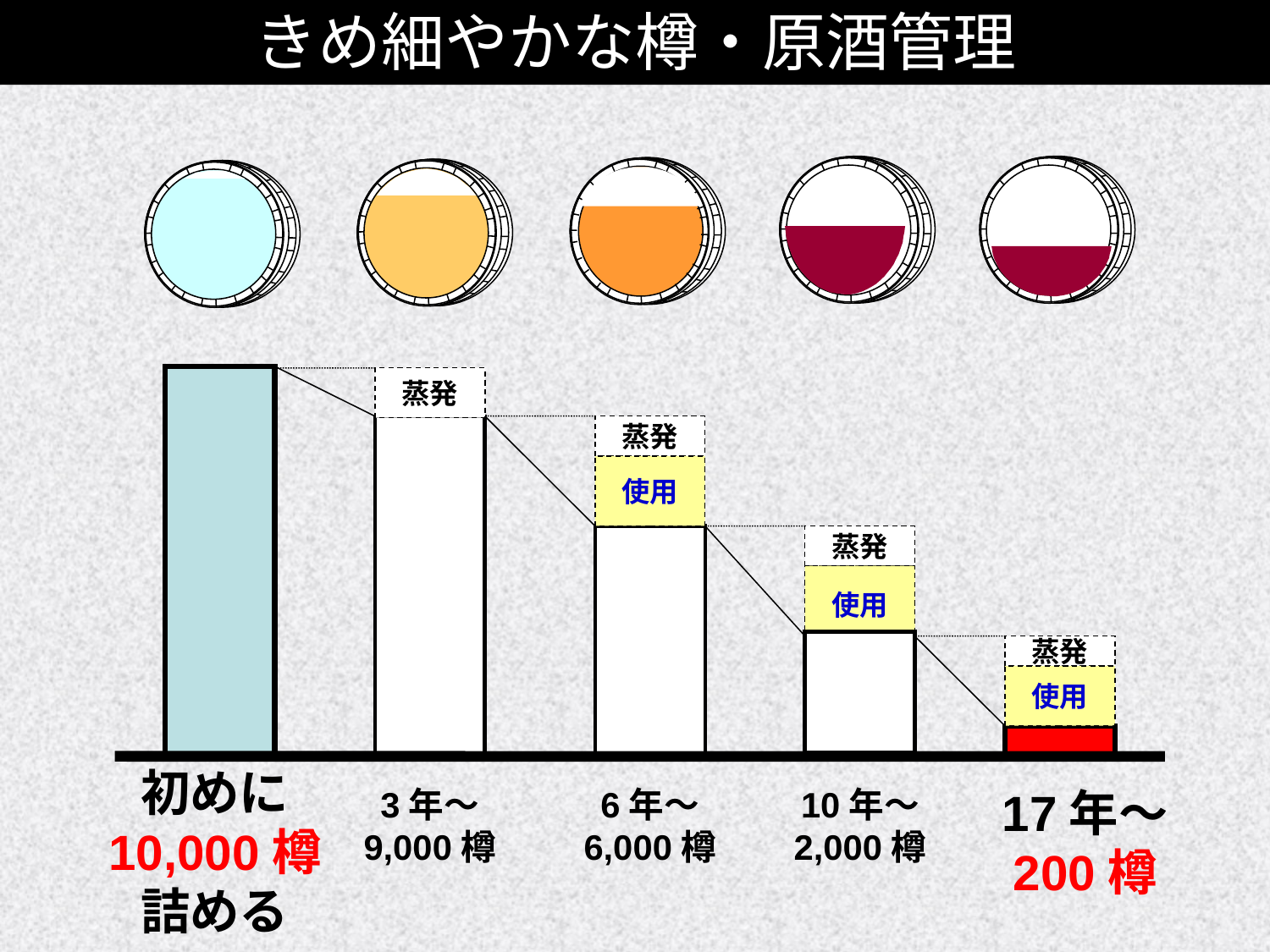

きめ細やかな樽・原酒管理

蒸発

蒸発

使用

蒸発
使用

蒸発

使用

初めに
10,000樽
詰める

3年～
9,000樽
6年～
6,000樽
10年～
2,000樽
17年～
200樽